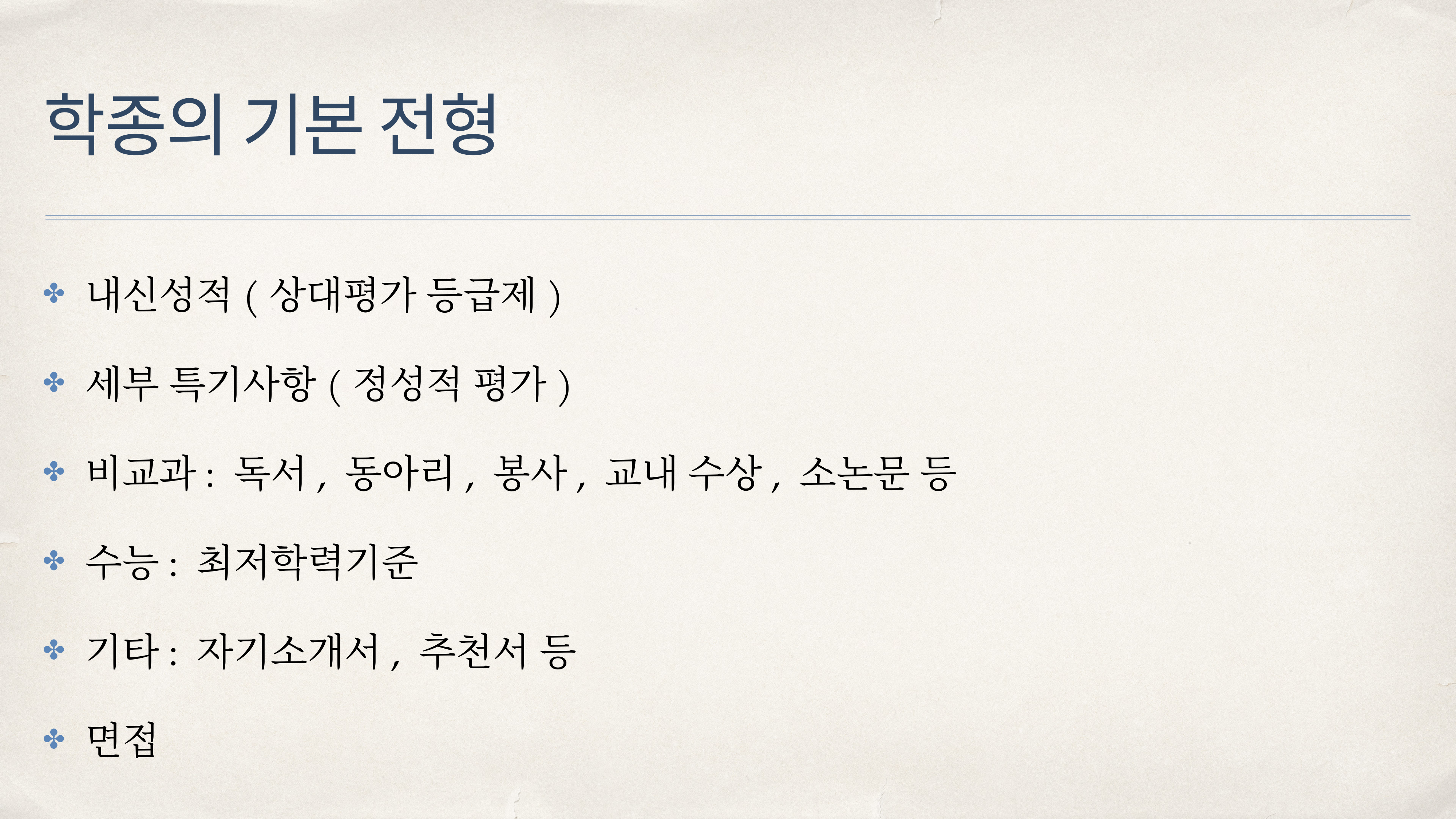

# 학종의 기본 전형
내신성적(상대평가 등급제)
세부 특기사항(정성적 평가)
비교과: 독서, 동아리, 봉사, 교내 수상, 소논문 등
수능: 최저학력기준
기타: 자기소개서, 추천서 등
면접